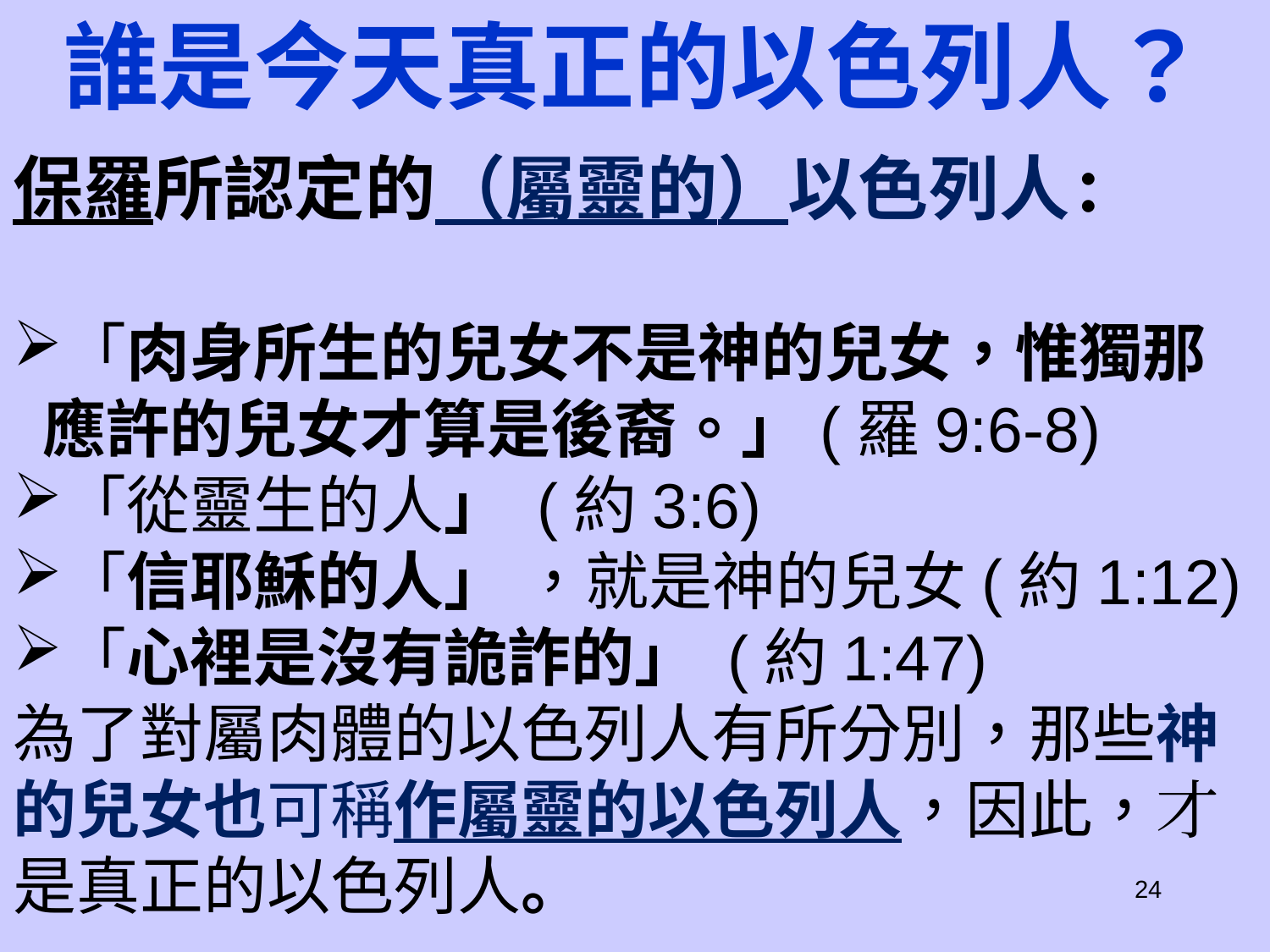

誰是今天真正的以色列人？

保羅所認定的（屬靈的）以色列人：

「肉身所生的兒女不是神的兒女，惟獨那應許的兒女才算是後裔。」(羅9:6-8)
「從靈生的人」 (約3:6)
「信耶穌的人」 ，就是神的兒女(約1:12)
「心裡是沒有詭詐的」 (約1:47)
為了對屬肉體的以色列人有所分別，那些神的兒女也可稱作屬靈的以色列人，因此，才是真正的以色列人。
24